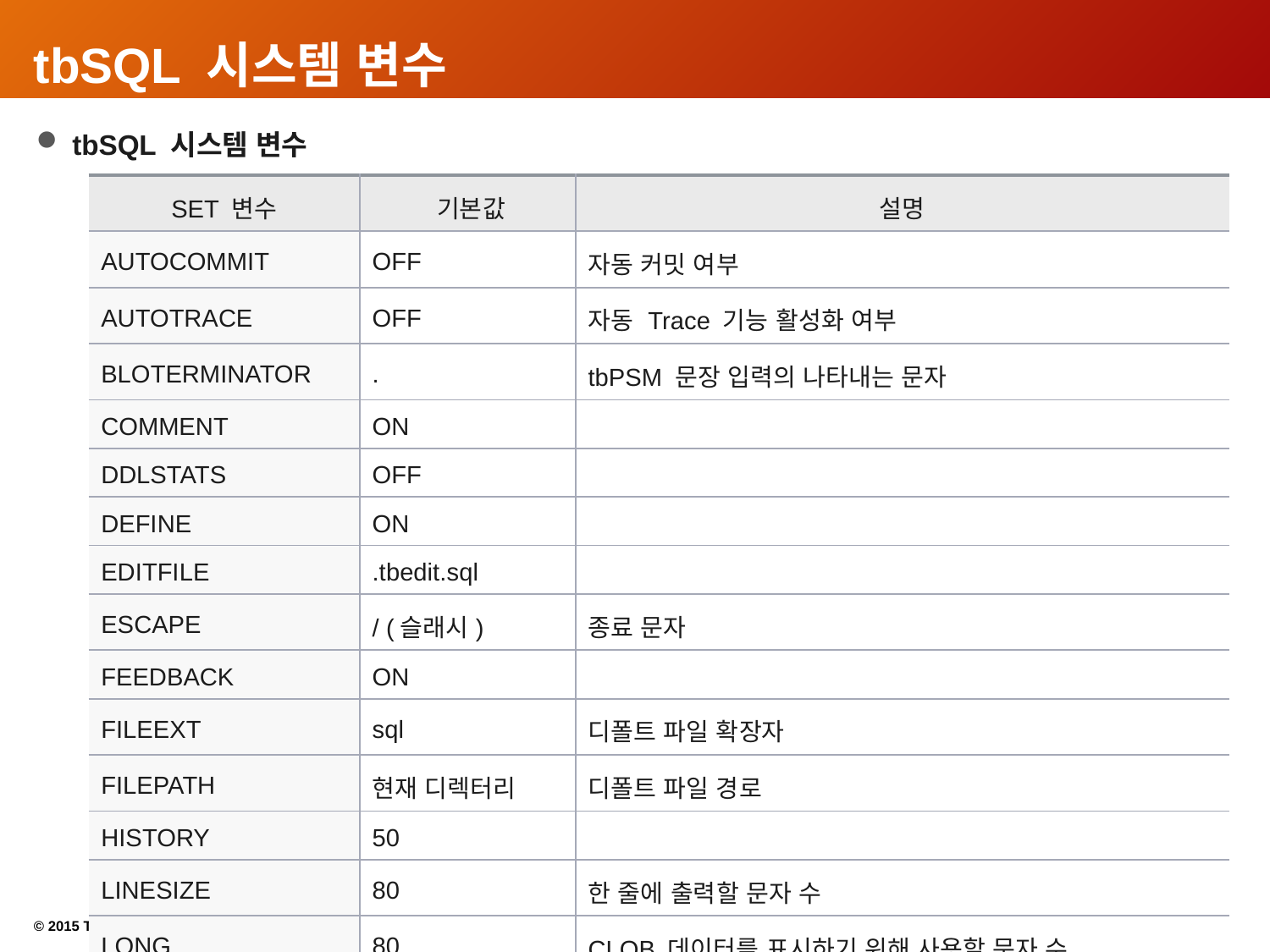

# tbSQL 시스템 변수
 tbSQL 시스템 변수

| SET 변수 | 기본값 | 설명 |
| --- | --- | --- |
| AUTOCOMMIT | OFF | 자동 커밋 여부 |
| AUTOTRACE | OFF | 자동 Trace 기능 활성화 여부 |
| BLOTERMINATOR | . | tbPSM 문장 입력의 나타내는 문자 |
| COMMENT | ON |  |
| DDLSTATS | OFF |  |
| DEFINE | ON |  |
| EDITFILE | .tbedit.sql |  |
| ESCAPE | / (슬래시) | 종료 문자 |
| FEEDBACK | ON |  |
| FILEEXT | sql | 디폴트 파일 확장자 |
| FILEPATH | 현재 디렉터리 | 디폴트 파일 경로 |
| HISTORY | 50 |  |
| LINESIZE | 80 | 한 줄에 출력할 문자 수 |
| LONG | 80 | CLOB 데이터를 표시하기 위해 사용할 문자 수 |